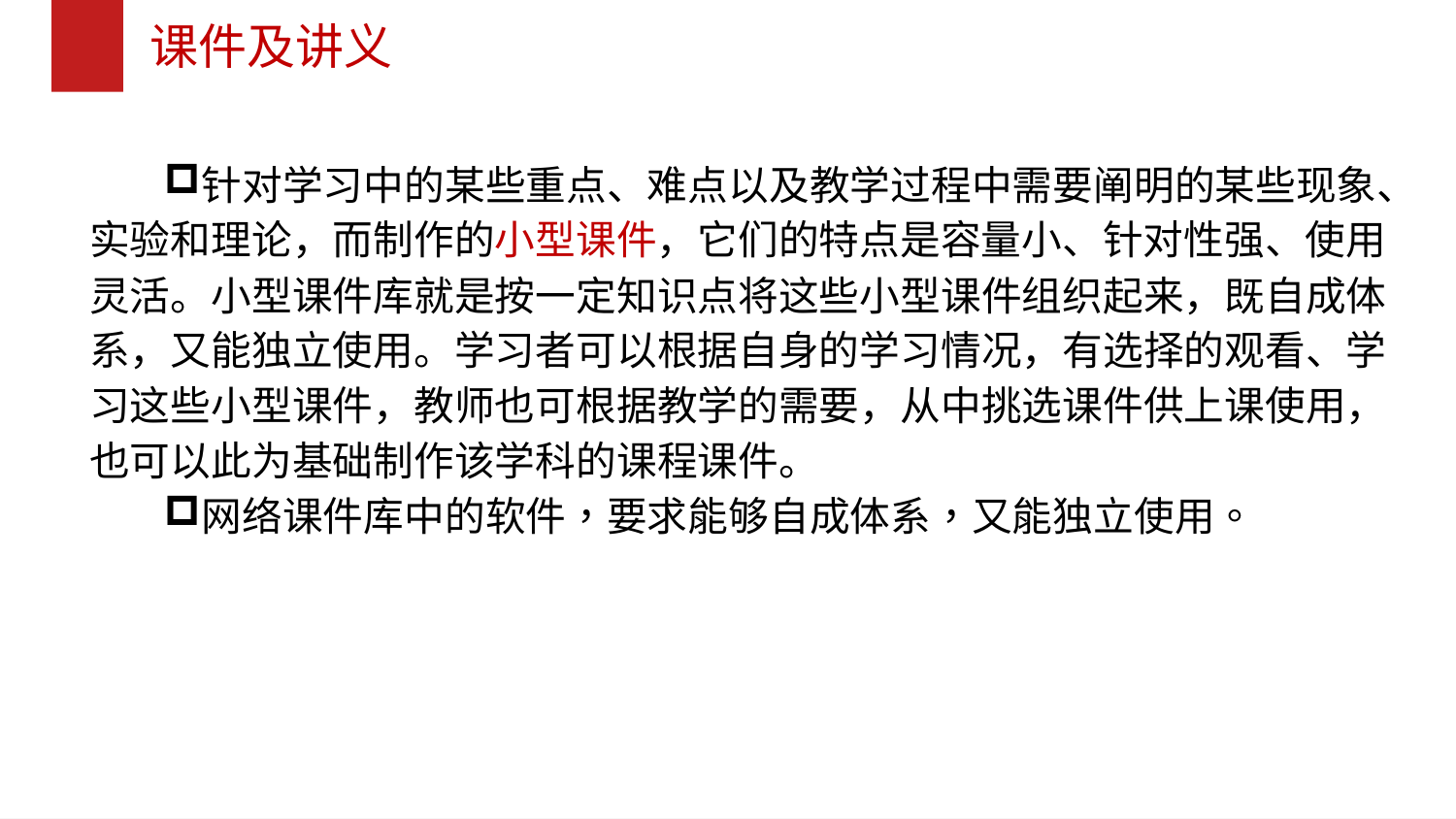

课件及讲义
针对学习中的某些重点、难点以及教学过程中需要阐明的某些现象、实验和理论，而制作的小型课件，它们的特点是容量小、针对性强、使用灵活。小型课件库就是按一定知识点将这些小型课件组织起来，既自成体系，又能独立使用。学习者可以根据自身的学习情况，有选择的观看、学习这些小型课件，教师也可根据教学的需要，从中挑选课件供上课使用，也可以此为基础制作该学科的课程课件。
网络课件库中的软件，要求能够自成体系，又能独立使用。